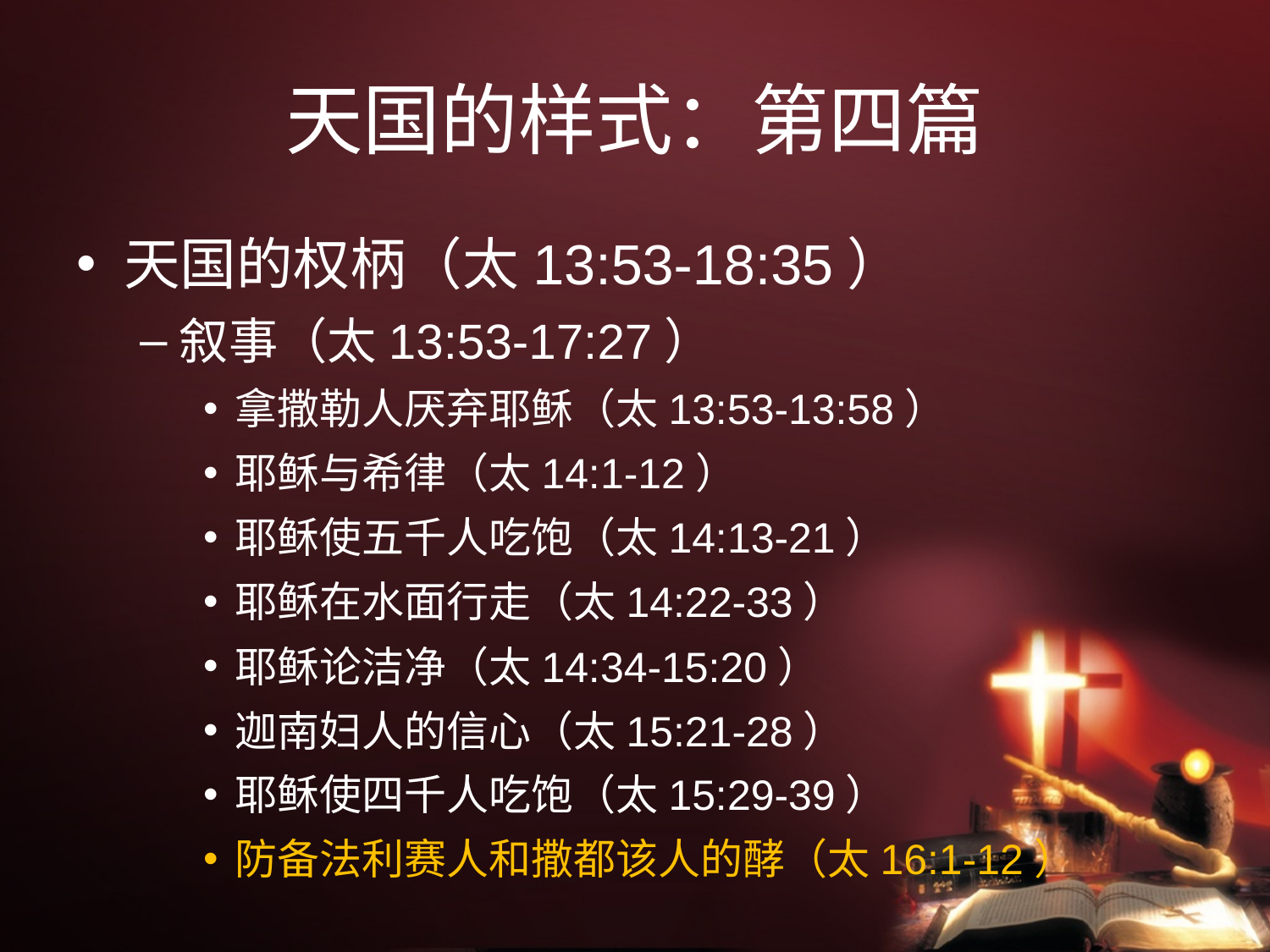

# 天国的样式：第四篇
天国的权柄（太13:53-18:35）
叙事（太13:53-17:27）
拿撒勒人厌弃耶稣（太13:53-13:58）
耶稣与希律（太14:1-12）
耶稣使五千人吃饱（太14:13-21）
耶稣在水面行走（太14:22-33）
耶稣论洁净（太14:34-15:20）
迦南妇人的信心（太15:21-28）
耶稣使四千人吃饱（太15:29-39）
防备法利赛人和撒都该人的酵（太16:1-12）